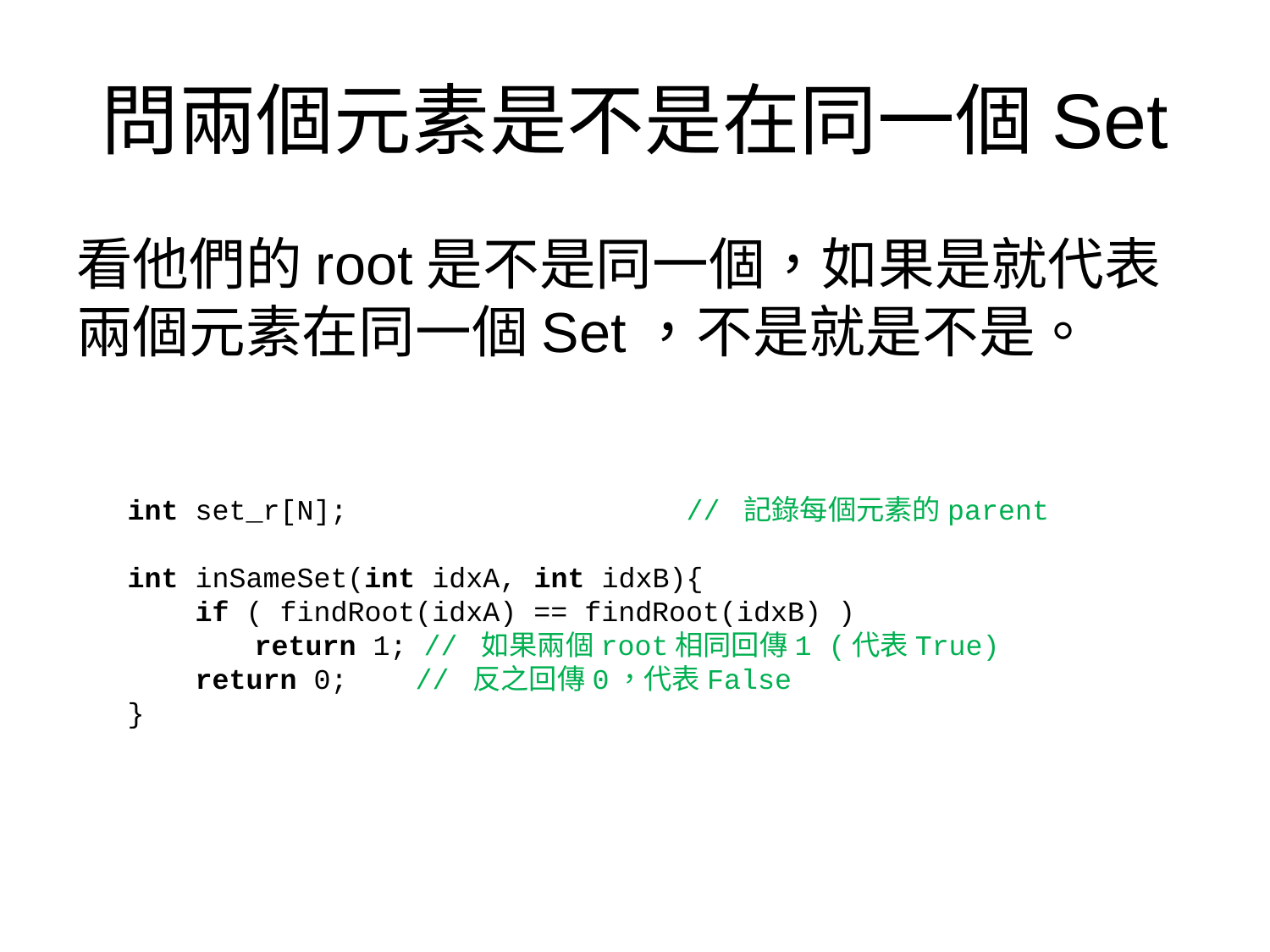

# 問兩個元素是不是在同一個Set
看他們的root是不是同一個，如果是就代表兩個元素在同一個Set，不是就是不是。
int set_r[N];                    // 記錄每個元素的parent

int inSameSet(int idxA, int idxB){
    if ( findRoot(idxA) == findRoot(idxB) )
	return 1; // 如果兩個root相同回傳1 (代表True)
    return 0;    // 反之回傳0，代表False
}